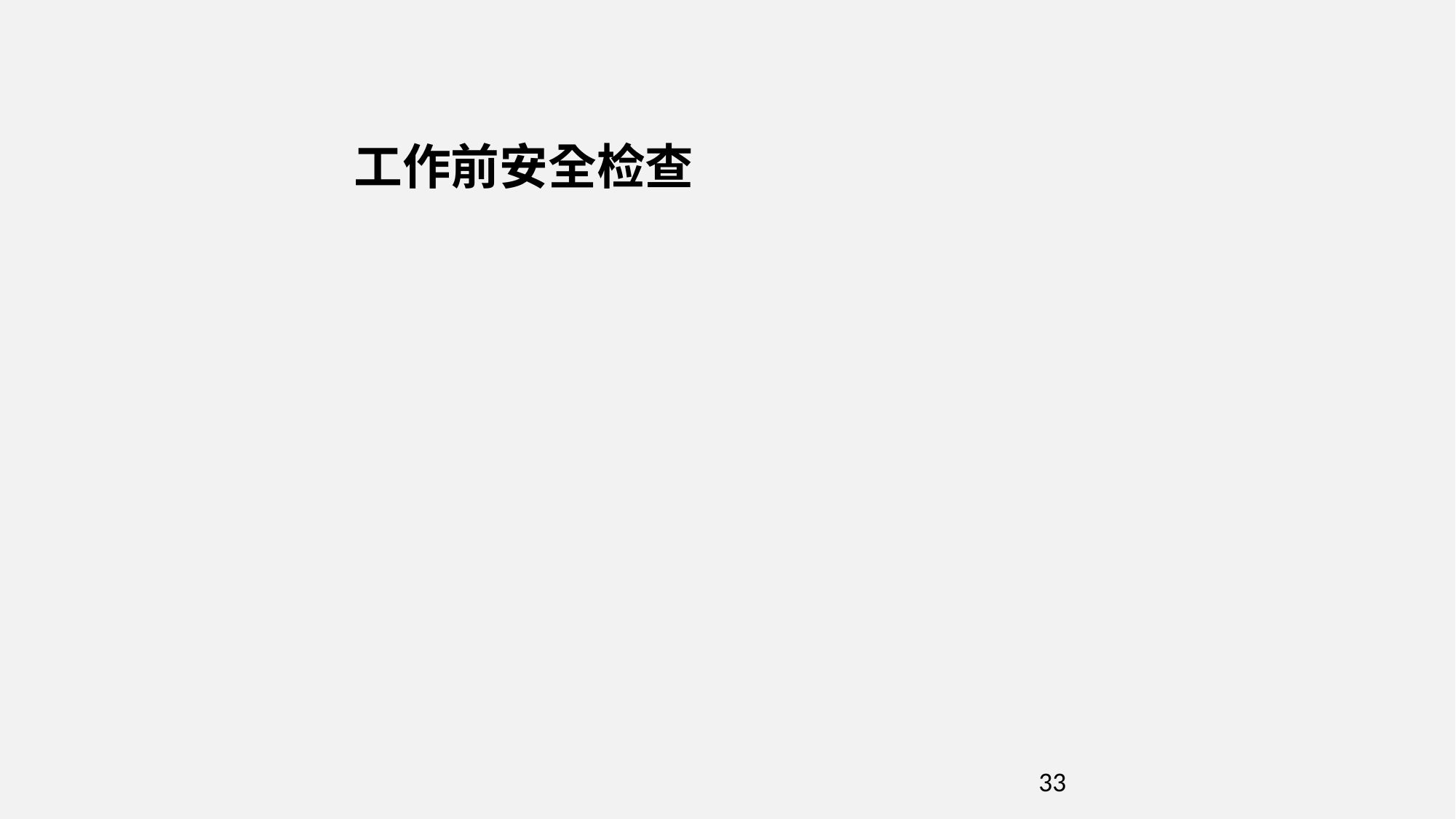

# 工作前安全检查
工具设备
所有施工设备在投入现场使用之前，必须检查合格并挂上检查标签并作好记录。
施工工具设备每天必须由相关操作人员和/或承包商主管在使用前检查一遍。

劳保品
适当的着装 及基本安全装备要求

33